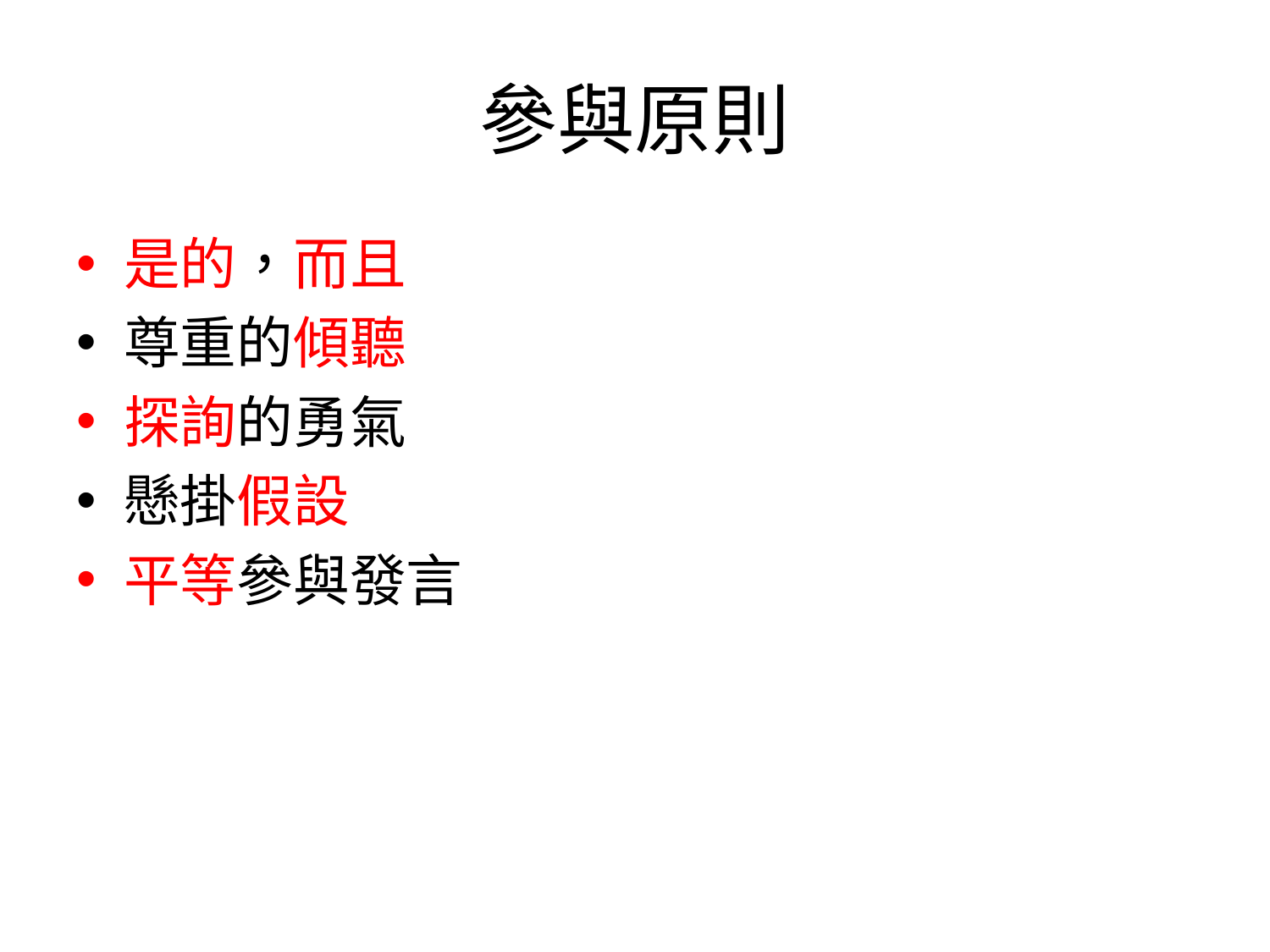

# 參與原則
是的，而且
尊重的傾聽
探詢的勇氣
懸掛假設
平等參與發言